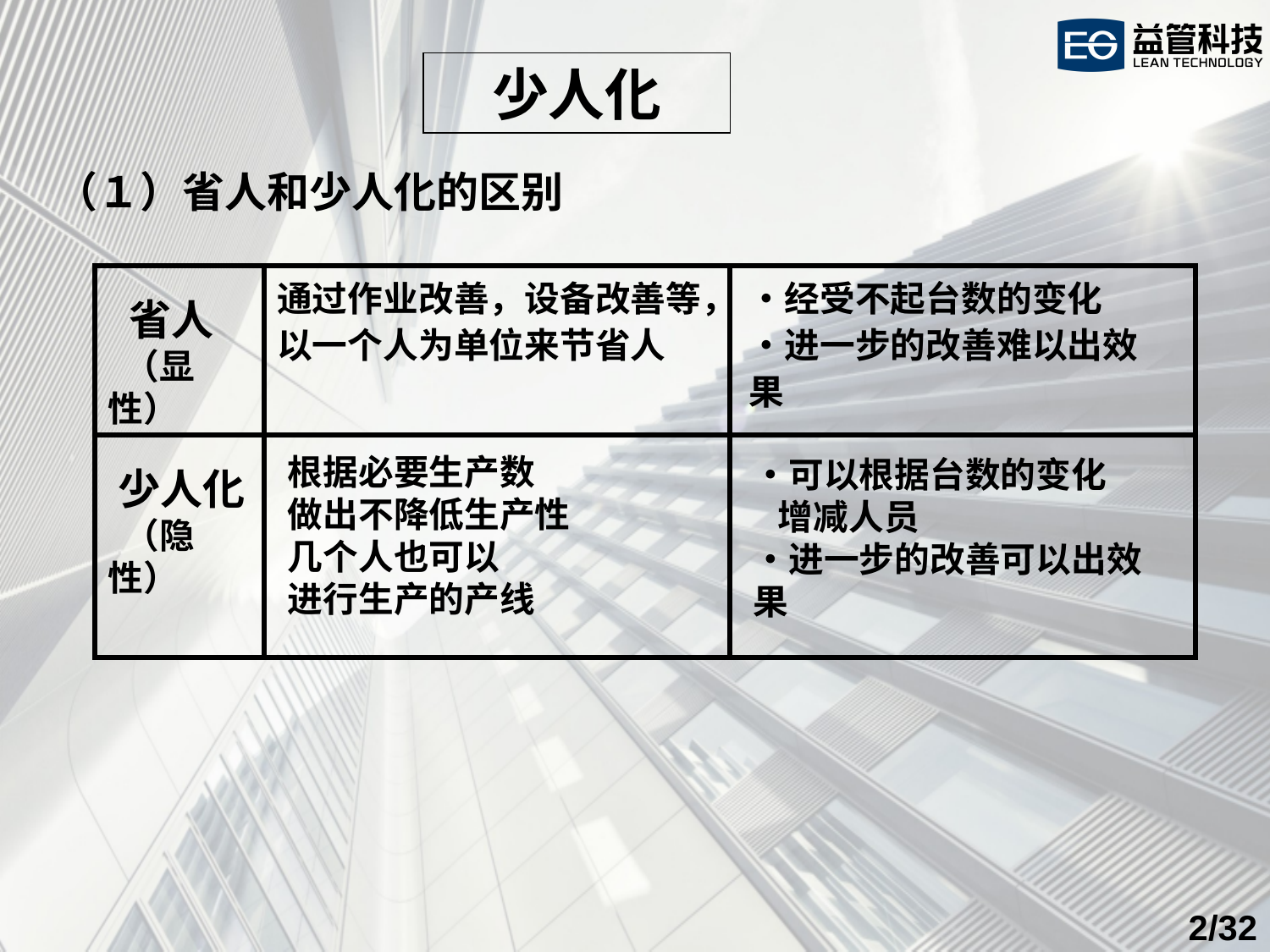

少人化
（１）省人和少人化的区别

通过作业改善，设备改善等，
以一个人为单位来节省人
・经受不起台数的变化
・进一步的改善难以出效果
省人
 （显性）

根据必要生产数
做出不降低生产性
几个人也可以
进行生产的产线
・可以根据台数的变化
  增减人员
・进一步的改善可以出效果
少人化
 （隐性）
2/32